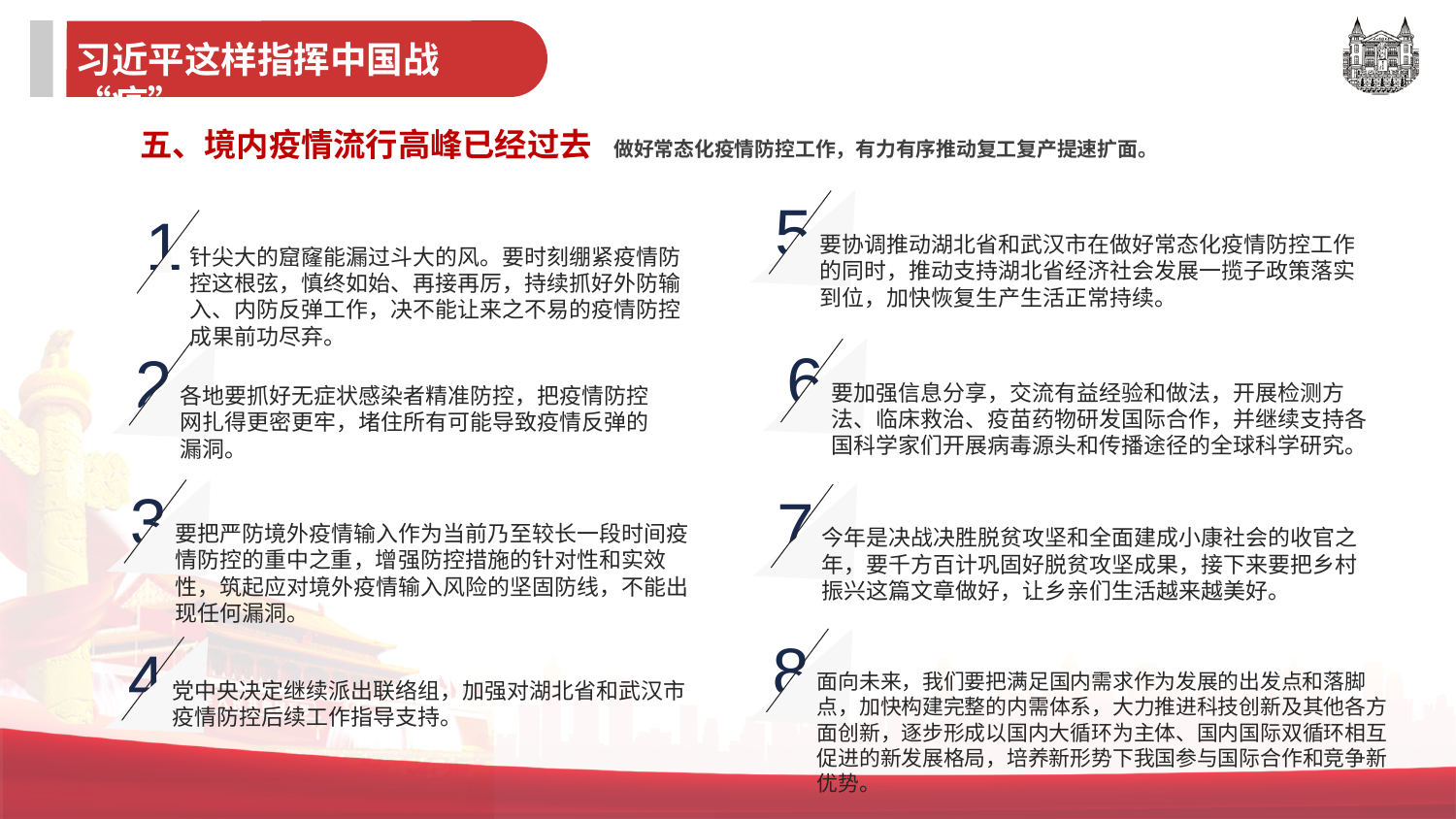

习近平这样指挥中国战“疫”

五、境内疫情流行高峰已经过去
做好常态化疫情防控工作，有力有序推动复工复产提速扩面。
5

要协调推动湖北省和武汉市在做好常态化疫情防控工作的同时，推动支持湖北省经济社会发展一揽子政策落实到位，加快恢复生产生活正常持续。
1

针尖大的窟窿能漏过斗大的风。要时刻绷紧疫情防控这根弦，慎终如始、再接再厉，持续抓好外防输入、内防反弹工作，决不能让来之不易的疫情防控成果前功尽弃。
6

要加强信息分享，交流有益经验和做法，开展检测方法、临床救治、疫苗药物研发国际合作，并继续支持各国科学家们开展病毒源头和传播途径的全球科学研究。
2

各地要抓好无症状感染者精准防控，把疫情防控网扎得更密更牢，堵住所有可能导致疫情反弹的漏洞。
3

要把严防境外疫情输入作为当前乃至较长一段时间疫情防控的重中之重，增强防控措施的针对性和实效性，筑起应对境外疫情输入风险的坚固防线，不能出现任何漏洞。
7

今年是决战决胜脱贫攻坚和全面建成小康社会的收官之年，要千方百计巩固好脱贫攻坚成果，接下来要把乡村振兴这篇文章做好，让乡亲们生活越来越美好。
8

面向未来，我们要把满足国内需求作为发展的出发点和落脚点，加快构建完整的内需体系，大力推进科技创新及其他各方面创新，逐步形成以国内大循环为主体、国内国际双循环相互促进的新发展格局，培养新形势下我国参与国际合作和竞争新优势。
4

党中央决定继续派出联络组，加强对湖北省和武汉市疫情防控后续工作指导支持。